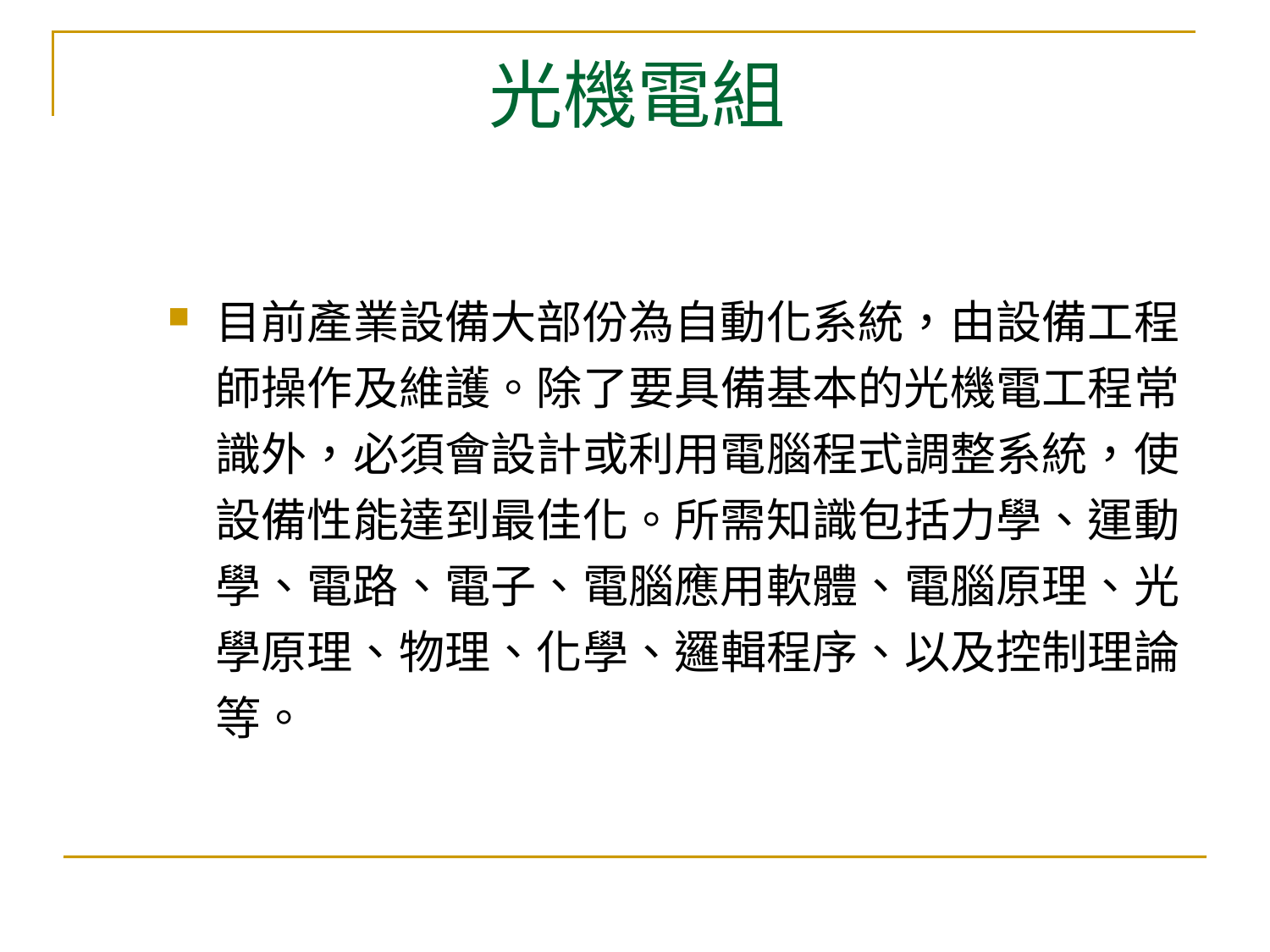

# 光機電組
目前產業設備大部份為自動化系統，由設備工程師操作及維護。除了要具備基本的光機電工程常識外，必須會設計或利用電腦程式調整系統，使設備性能達到最佳化。所需知識包括力學、運動學、電路、電子、電腦應用軟體、電腦原理、光學原理、物理、化學、邏輯程序、以及控制理論等。